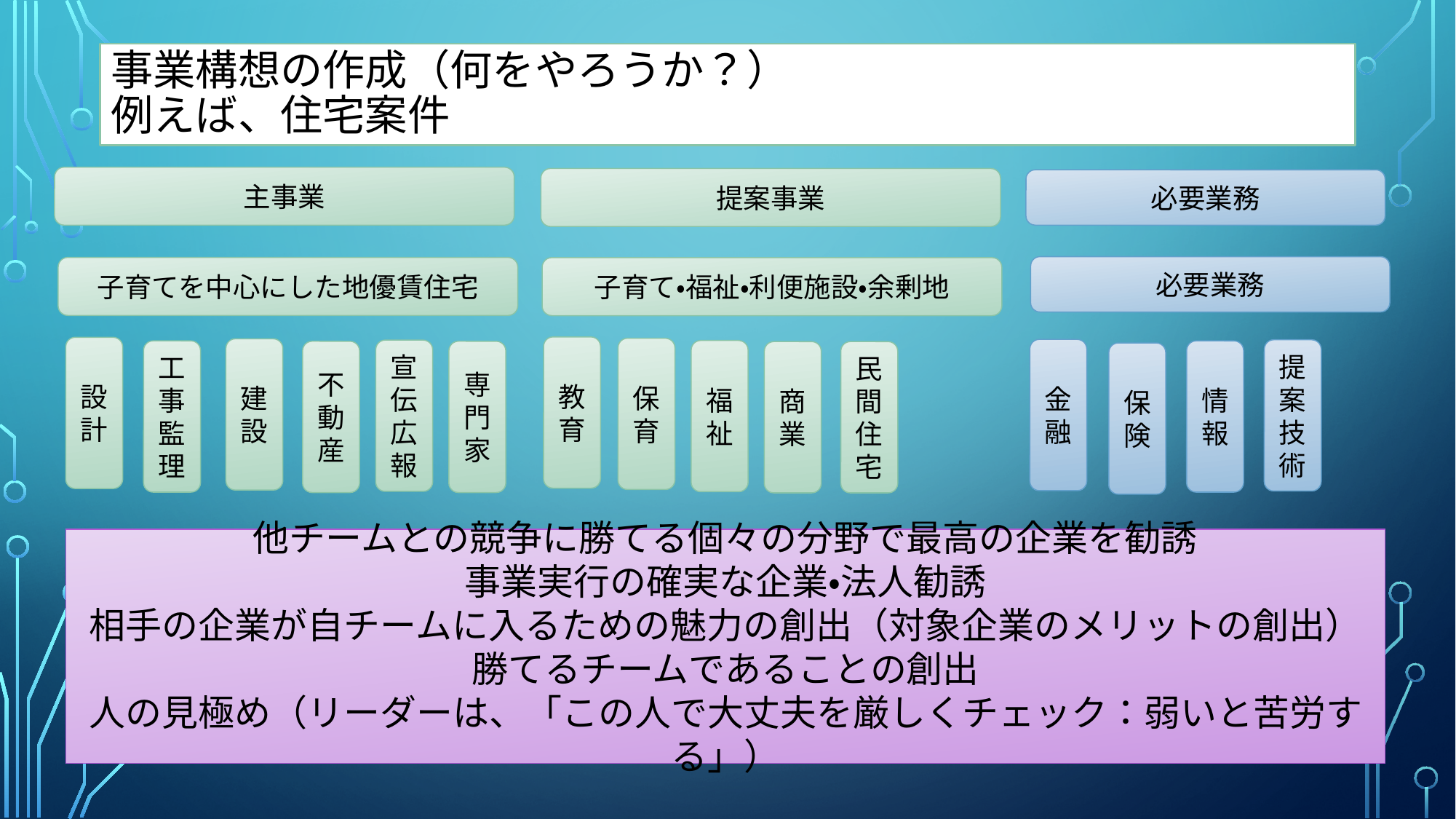

# 事業構想の作成（何をやろうか？） 例えば、住宅案件
主事業
提案事業
必要業務
必要業務
子育てを中心にした地優賃住宅
子育て・福祉・利便施設・余剰地
教育
設計
保育
建設
金融
提案技術
宣伝広報
福祉
情報
工事監理
不動産
専門家
商業
民間住宅
保険
他チームとの競争に勝てる個々の分野で最高の企業を勧誘
事業実行の確実な企業・法人勧誘
相手の企業が自チームに入るための魅力の創出（対象企業のメリットの創出）
勝てるチームであることの創出
人の見極め（リーダーは、「この人で大丈夫を厳しくチェック：弱いと苦労する」）